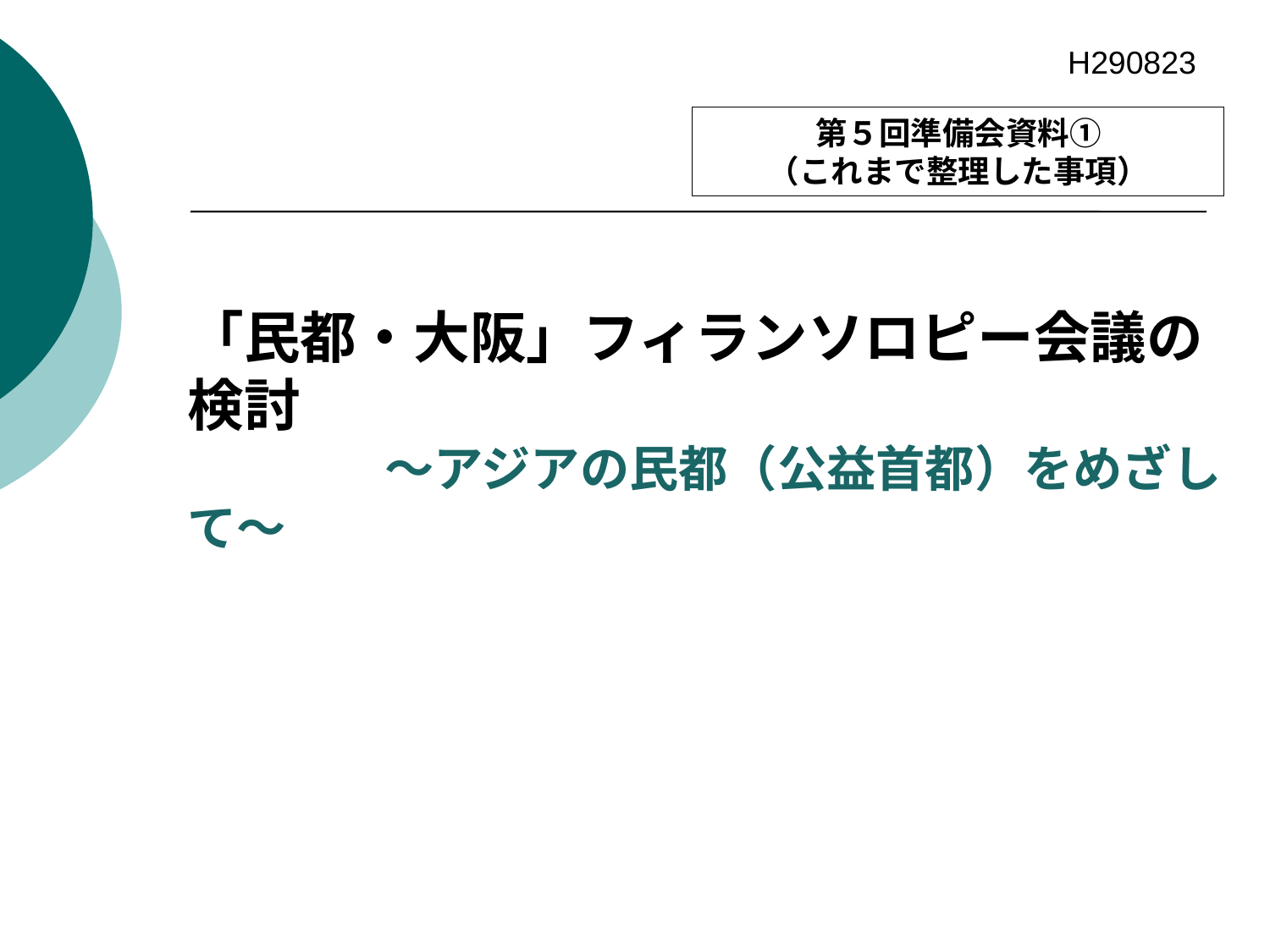

H290823
第５回準備会資料①
（これまで整理した事項）
「民都・大阪」フィランソロピー会議の検討
　　　　～アジアの民都（公益首都）をめざして～